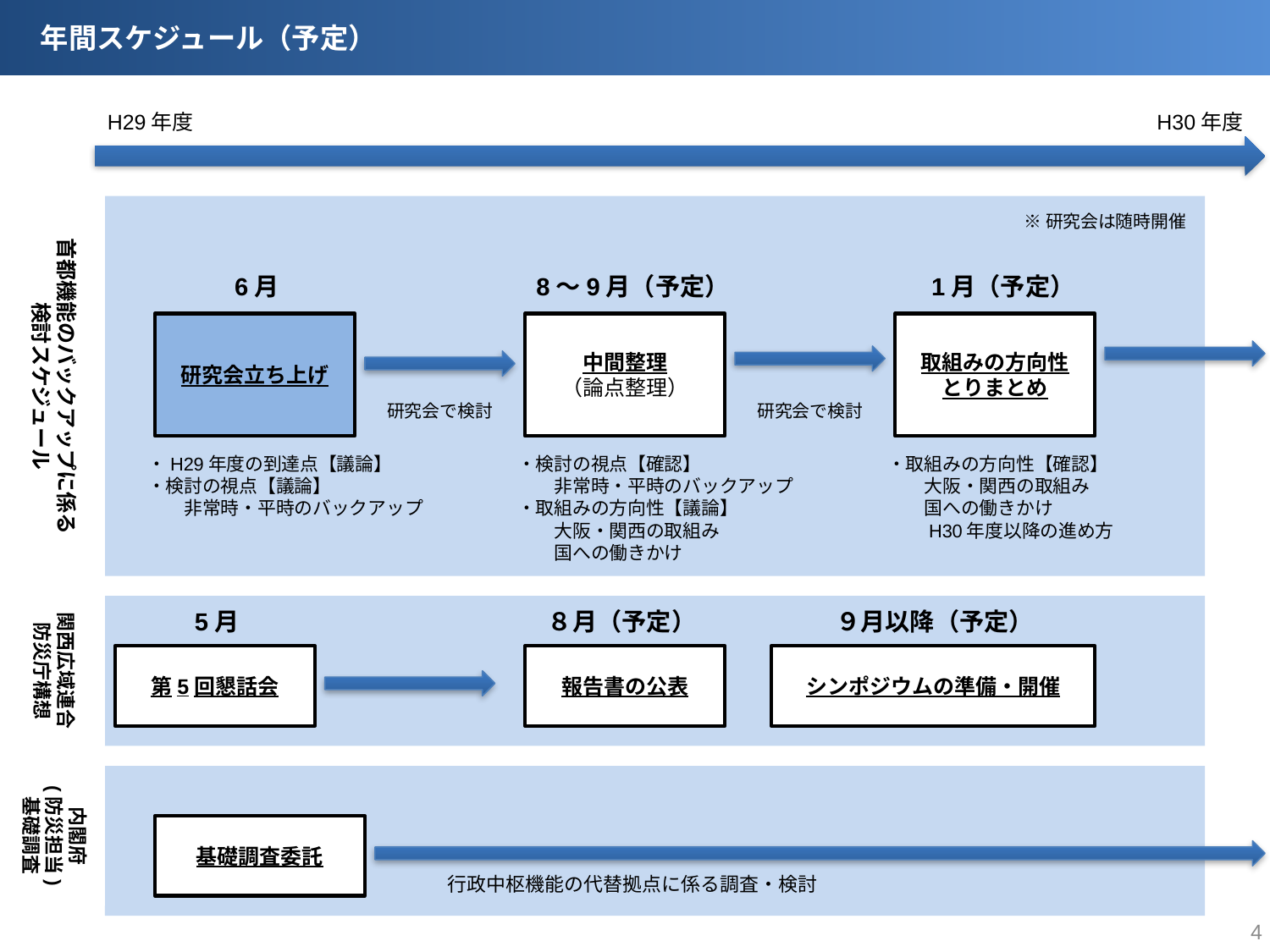

年間スケジュール（予定）
H29年度
H30年度

※研究会は随時開催
首都機能のバックアップに係る
検討スケジュール

6月
8～9月（予定）
1月（予定）
研究会立ち上げ
中間整理
（論点整理）
取組みの方向性
とりまとめ

研究会で検討
研究会で検討

・H29年度の到達点【議論】
・検討の視点【議論】
　　非常時・平時のバックアップ
・検討の視点【確認】
　　非常時・平時のバックアップ
・取組みの方向性【議論】
　　大阪・関西の取組み
　　国への働きかけ
・取組みの方向性【確認】
　　大阪・関西の取組み
　　国への働きかけ
　　H30年度以降の進め方
関西広域連合
防災庁構想

5月
８月（予定）
９月以降（予定）
第5回懇話会
報告書の公表
シンポジウムの準備・開催

内閣府
(防災担当)
基礎調査

基礎調査委託

行政中枢機能の代替拠点に係る調査・検討
4